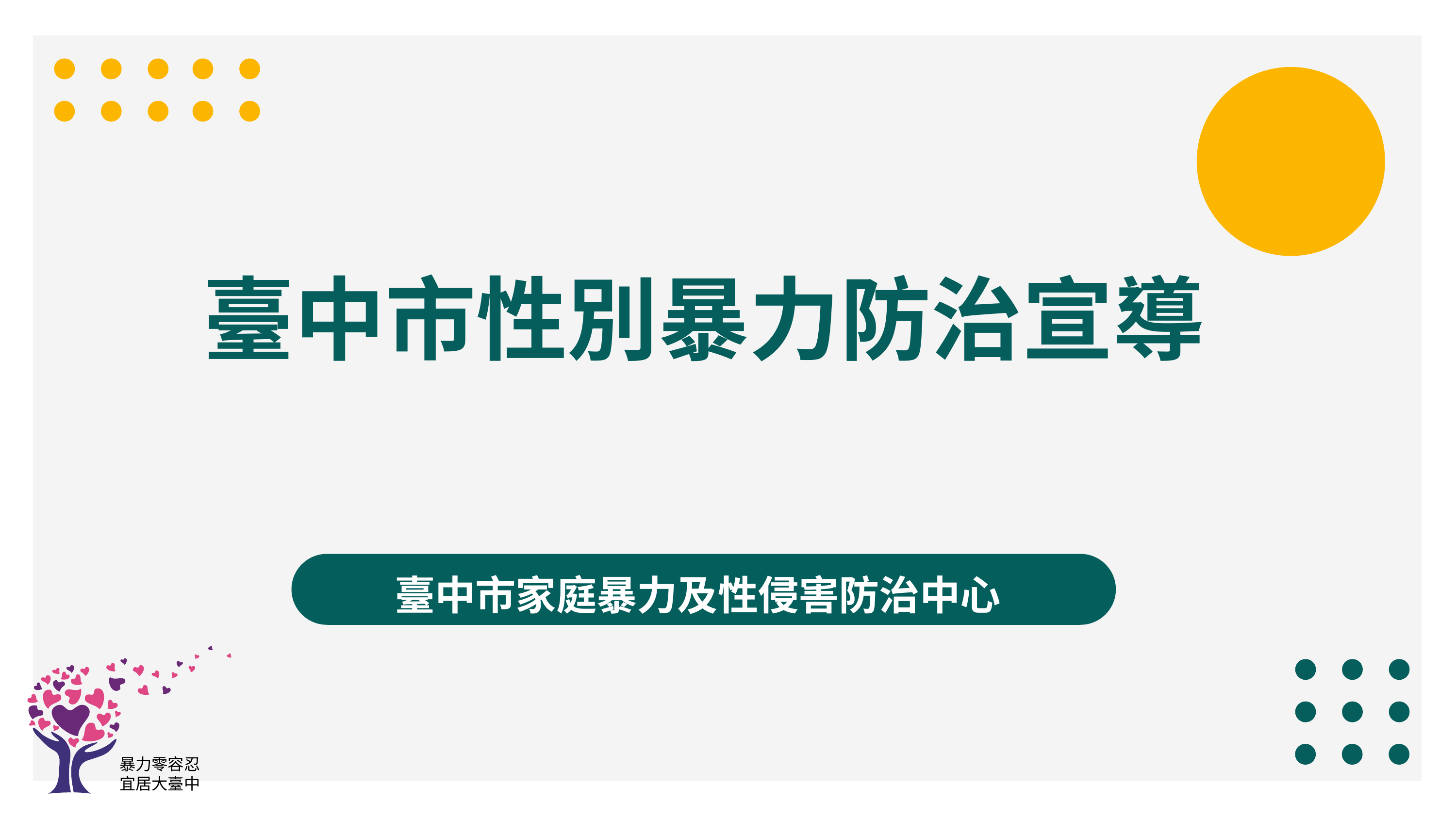

臺中市性別暴力防治宣導

臺中市家庭暴力及性侵害防治中心

暴力零容忍
宜居大臺中